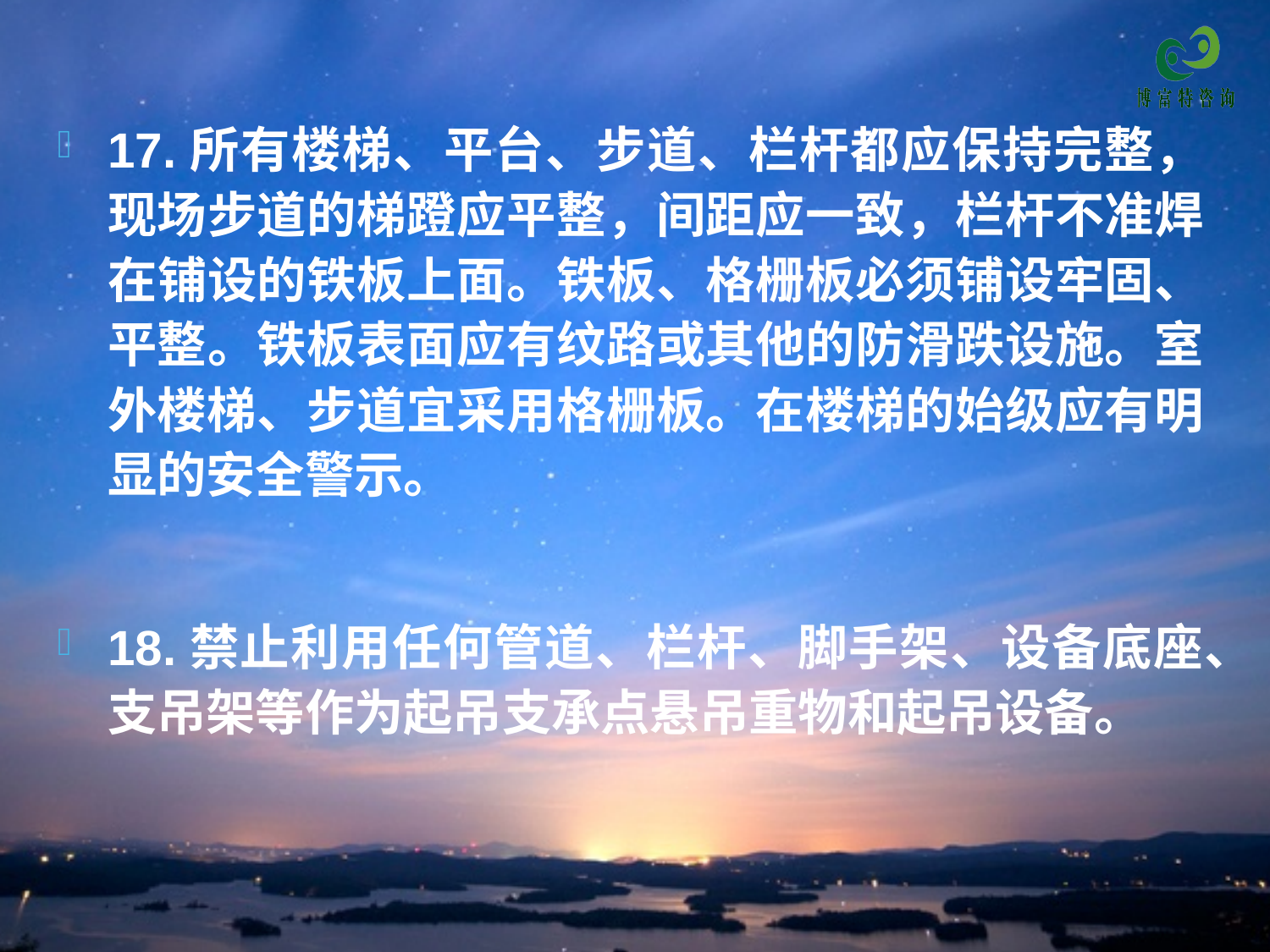

17.所有楼梯、平台、步道、栏杆都应保持完整，现场步道的梯蹬应平整，间距应一致，栏杆不准焊在铺设的铁板上面。铁板、格栅板必须铺设牢固、平整。铁板表面应有纹路或其他的防滑跌设施。室外楼梯、步道宜采用格栅板。在楼梯的始级应有明显的安全警示。

18.禁止利用任何管道、栏杆、脚手架、设备底座、支吊架等作为起吊支承点悬吊重物和起吊设备。